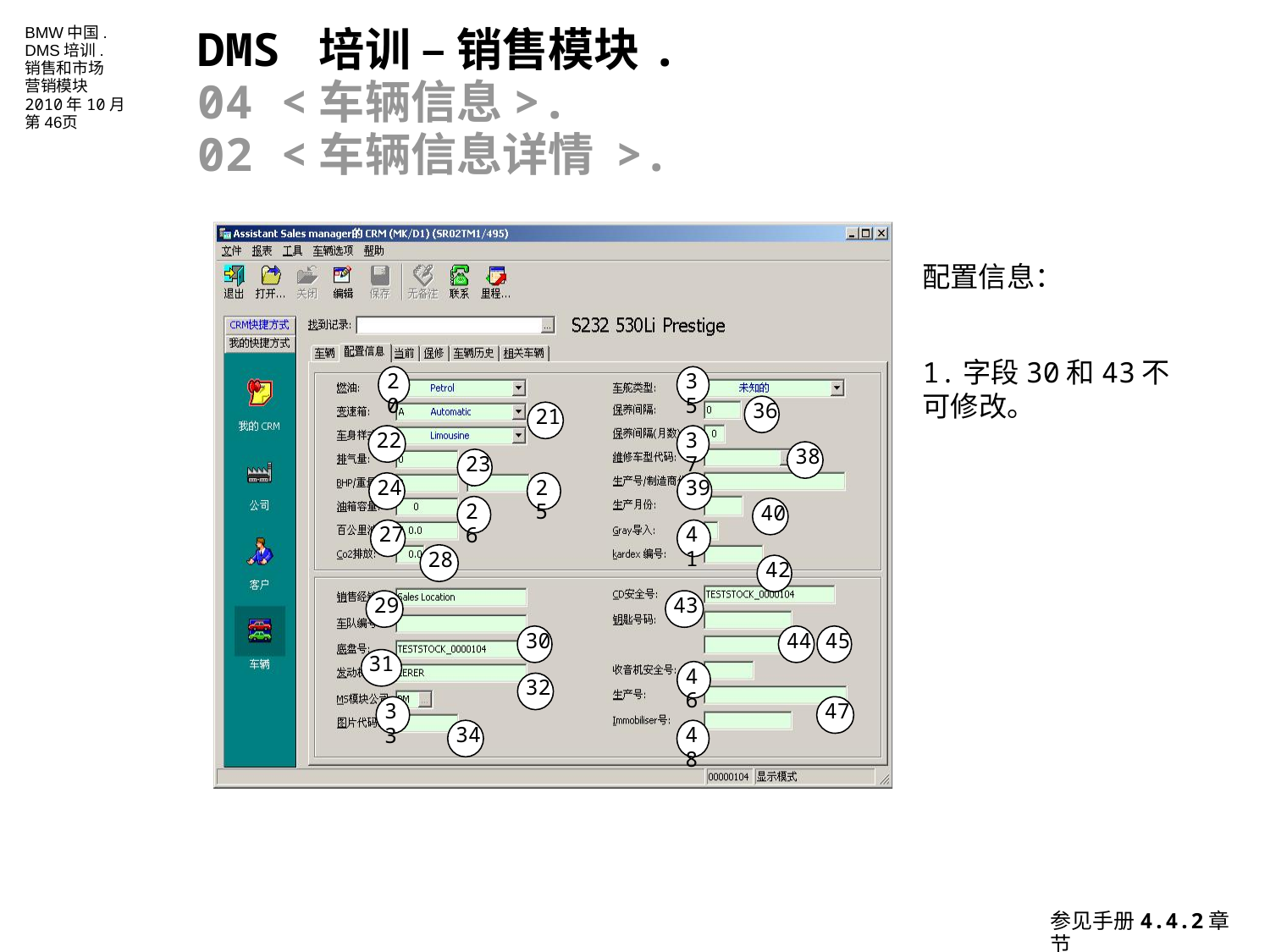

DMS 培训 – 销售模块.
04 <车辆信息>.
02 <车辆信息详情 >.

配置信息：

1.字段30和43不可修改。
20

35

1

2

3
36

21

4
22

37

5
38

23

6
24

25

39

7
26

40

8
27

41

9
28

10

42

11

29

43

12

30

44

45

13

16

31

14

46

17

32

15

18

33

47

34

48

19

0
参见手册4.4.2章节